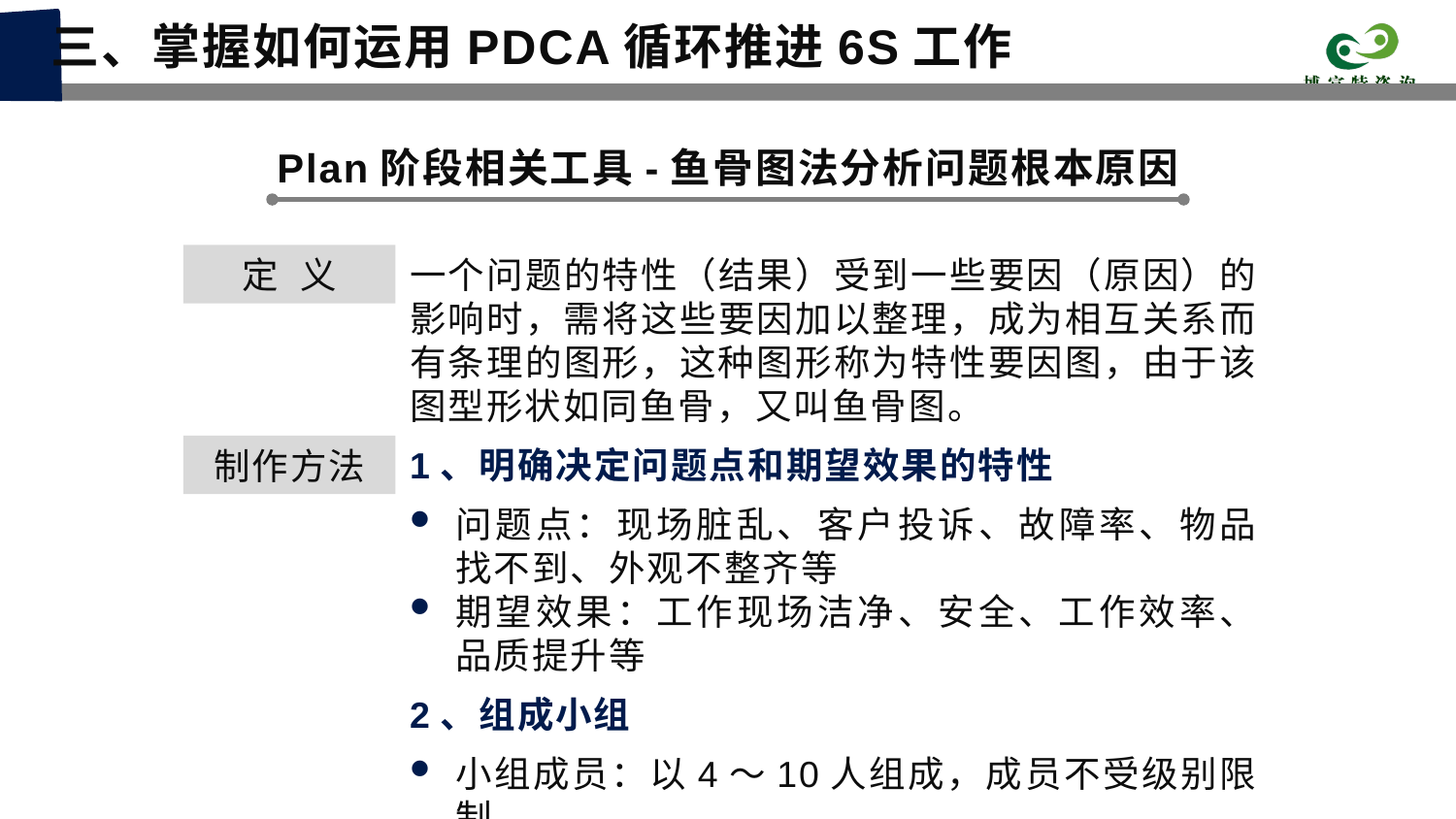

三、掌握如何运用PDCA循环推进6S工作
Plan阶段相关工具-鱼骨图法分析问题根本原因
定  义
一个问题的特性（结果）受到一些要因（原因）的影响时，需将这些要因加以整理，成为相互关系而有条理的图形，这种图形称为特性要因图，由于该图型形状如同鱼骨，又叫鱼骨图。
制作方法
1、明确决定问题点和期望效果的特性
问题点：现场脏乱、客户投诉、故障率、物品找不到、外观不整齐等
期望效果：工作现场洁净、安全、工作效率、品质提升等
2、组成小组
小组成员：以4～10人组成，成员不受级别限制